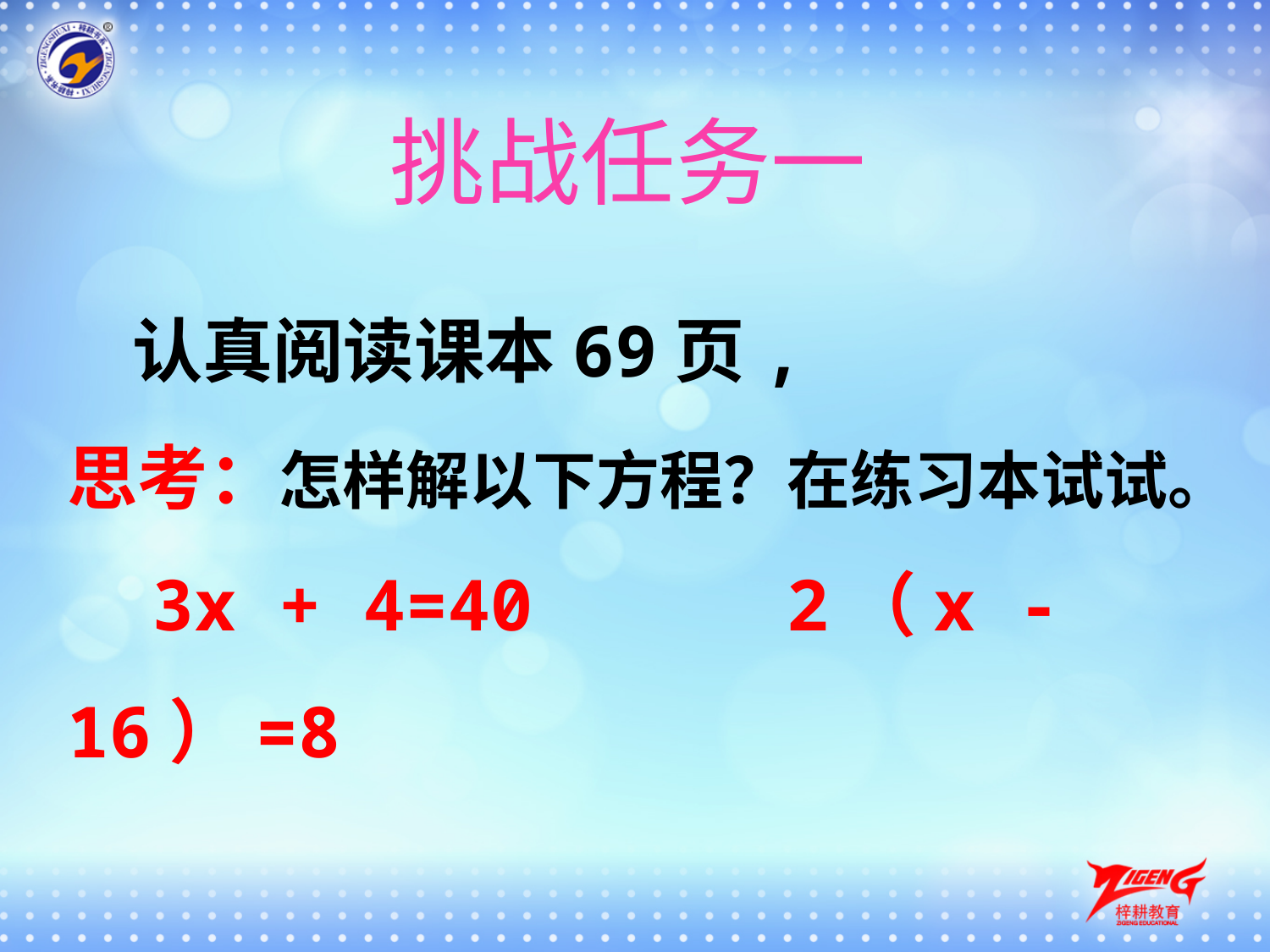

挑战任务一
    认真阅读课本69页,
思考：怎样解以下方程？在练习本试试。
  3x + 4=40      2（x - 16）=8